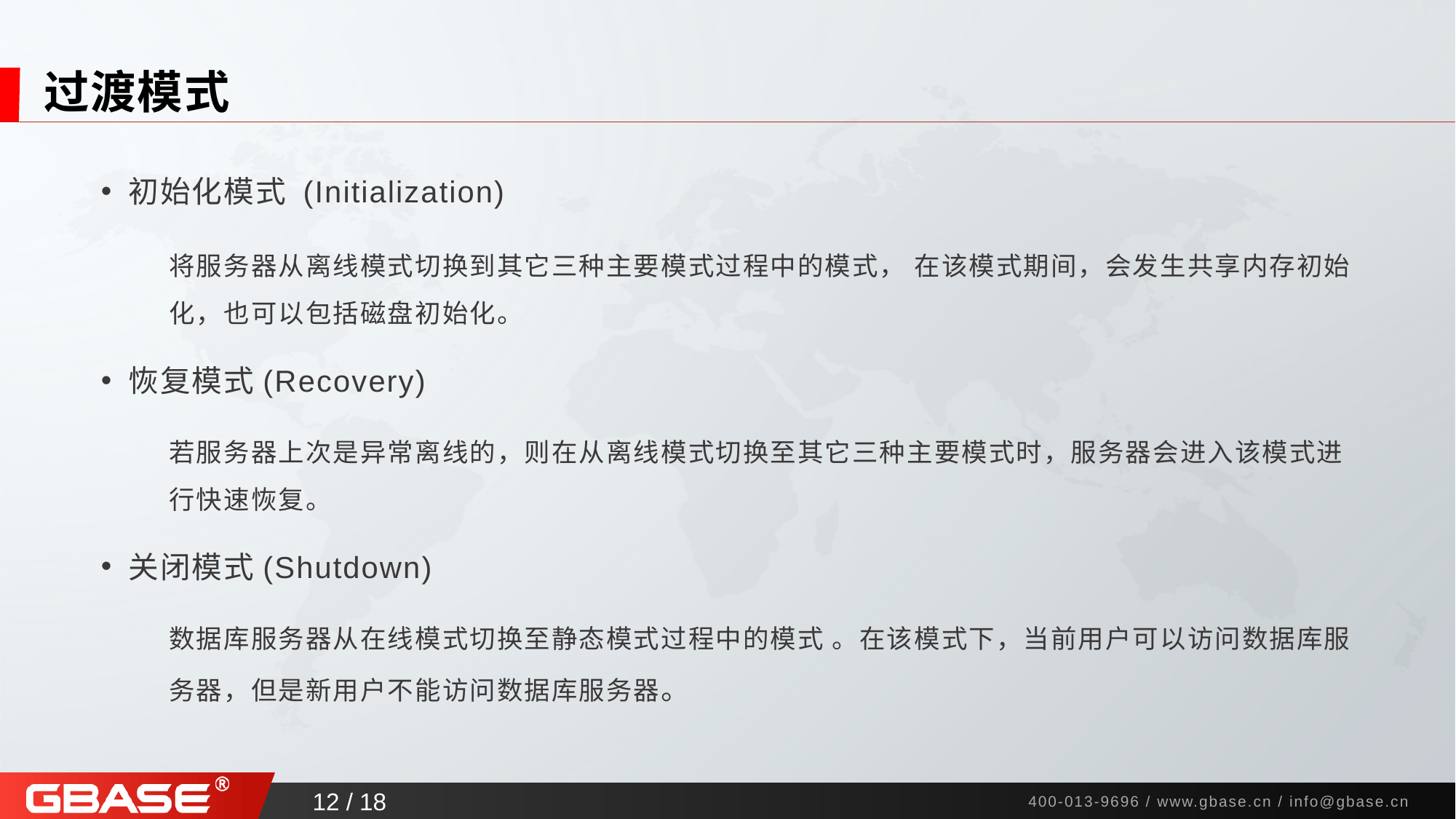

# 过渡模式
初始化模式 (Initialization)
	将服务器从离线模式切换到其它三种主要模式过程中的模式， 在该模式期间，会发生共享内存初始化，也可以包括磁盘初始化。
恢复模式(Recovery)
	若服务器上次是异常离线的，则在从离线模式切换至其它三种主要模式时，服务器会进入该模式进行快速恢复。
关闭模式(Shutdown)
	数据库服务器从在线模式切换至静态模式过程中的模式 。在该模式下，当前用户可以访问数据库服务器，但是新用户不能访问数据库服务器。